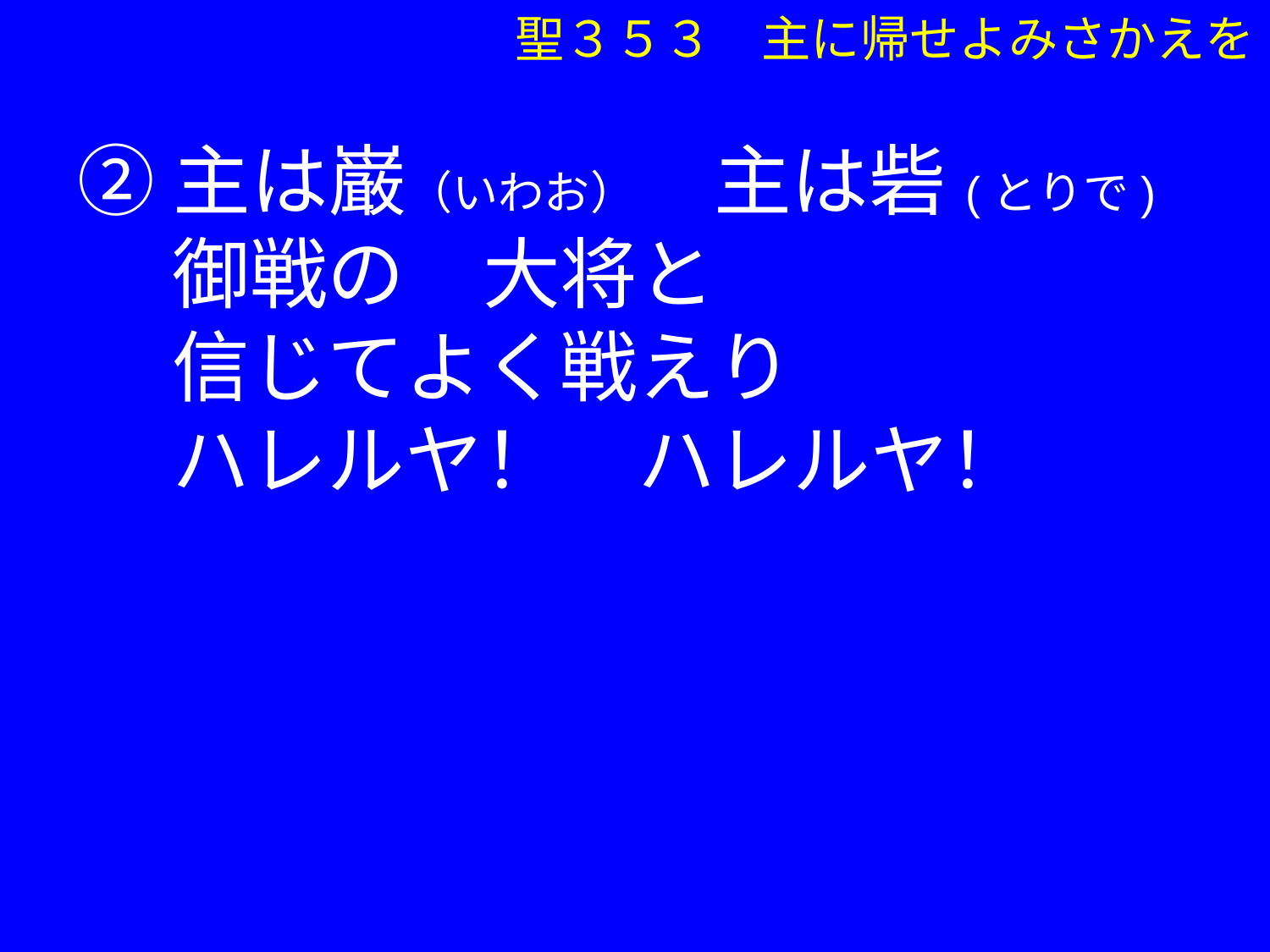

聖３５３　主に帰せよみさかえを
②主は巌（いわお）　主は砦(とりで)
　 御戦の　大将と
　 信じてよく戦えり
　 ハレルヤ！　ハレルヤ！